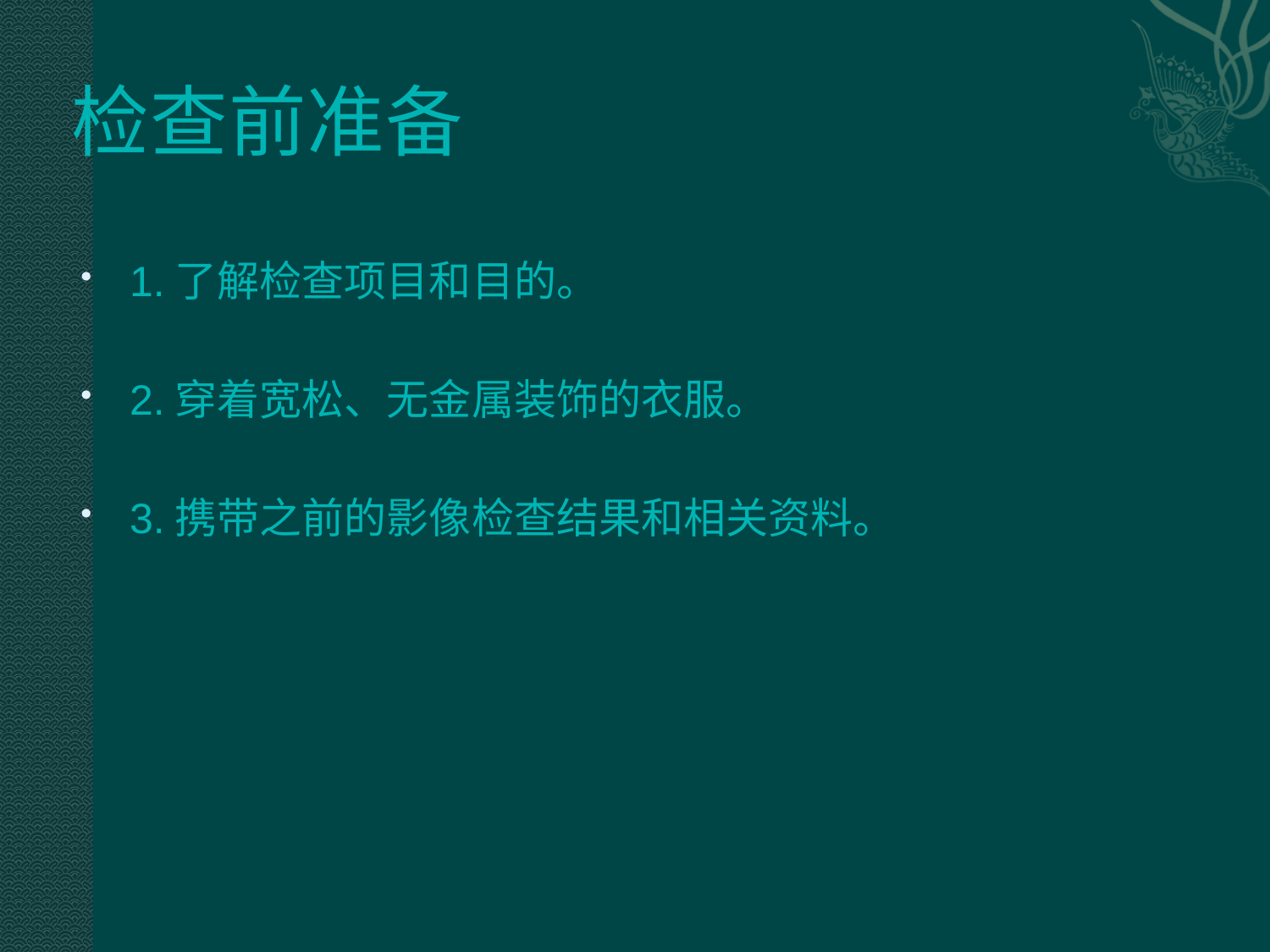

# 检查前准备
1.了解检查项目和目的。

2.穿着宽松、无金属装饰的衣服。

3.携带之前的影像检查结果和相关资料。